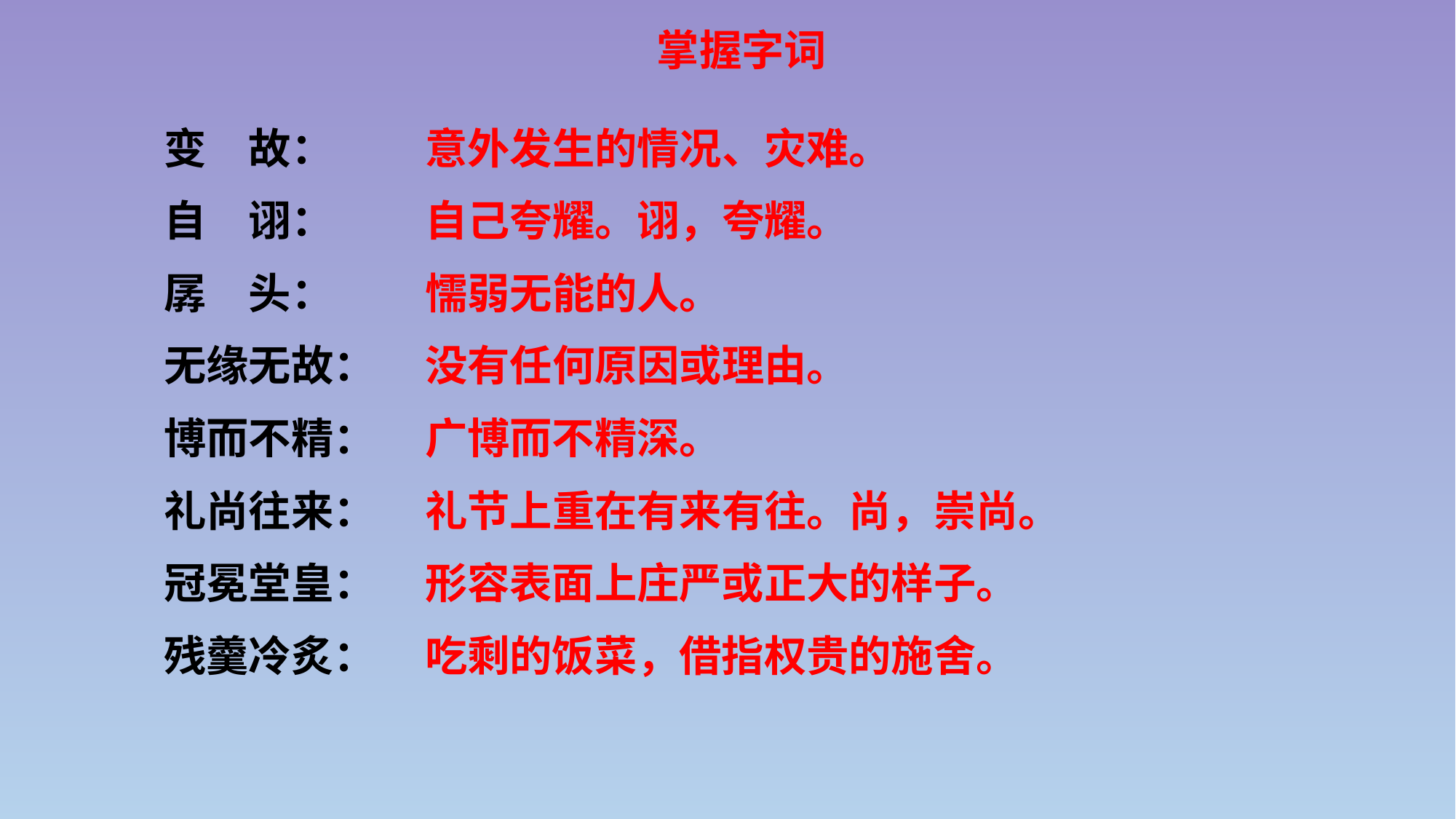

掌握字词
变　故：
意外发生的情况、灾难。
自　诩：
自己夸耀。诩，夸耀。
孱　头：
懦弱无能的人。
无缘无故：
没有任何原因或理由。

博而不精：
广博而不精深。
礼尚往来：
礼节上重在有来有往。尚，崇尚。

冠冕堂皇：
形容表面上庄严或正大的样子。
残羹冷炙：
吃剩的饭菜，借指权贵的施舍。